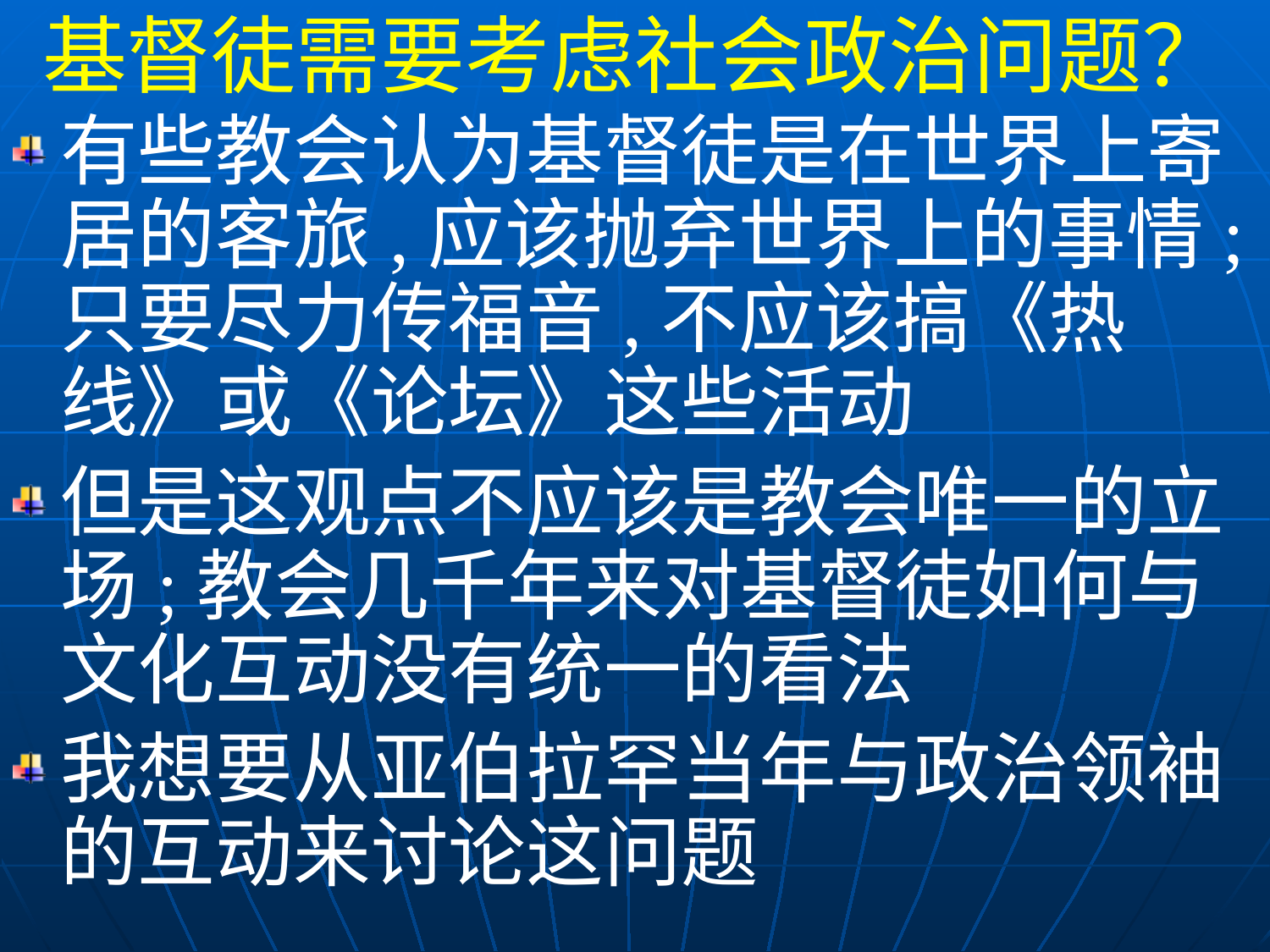

基督徒需要考虑社会政治问题？
有些教会认为基督徒是在世界上寄居的客旅,应该抛弃世界上的事情;只要尽力传福音,不应该搞《热线》或《论坛》这些活动
但是这观点不应该是教会唯一的立场;教会几千年来对基督徒如何与文化互动没有统一的看法
我想要从亚伯拉罕当年与政治领袖的互动来讨论这问题